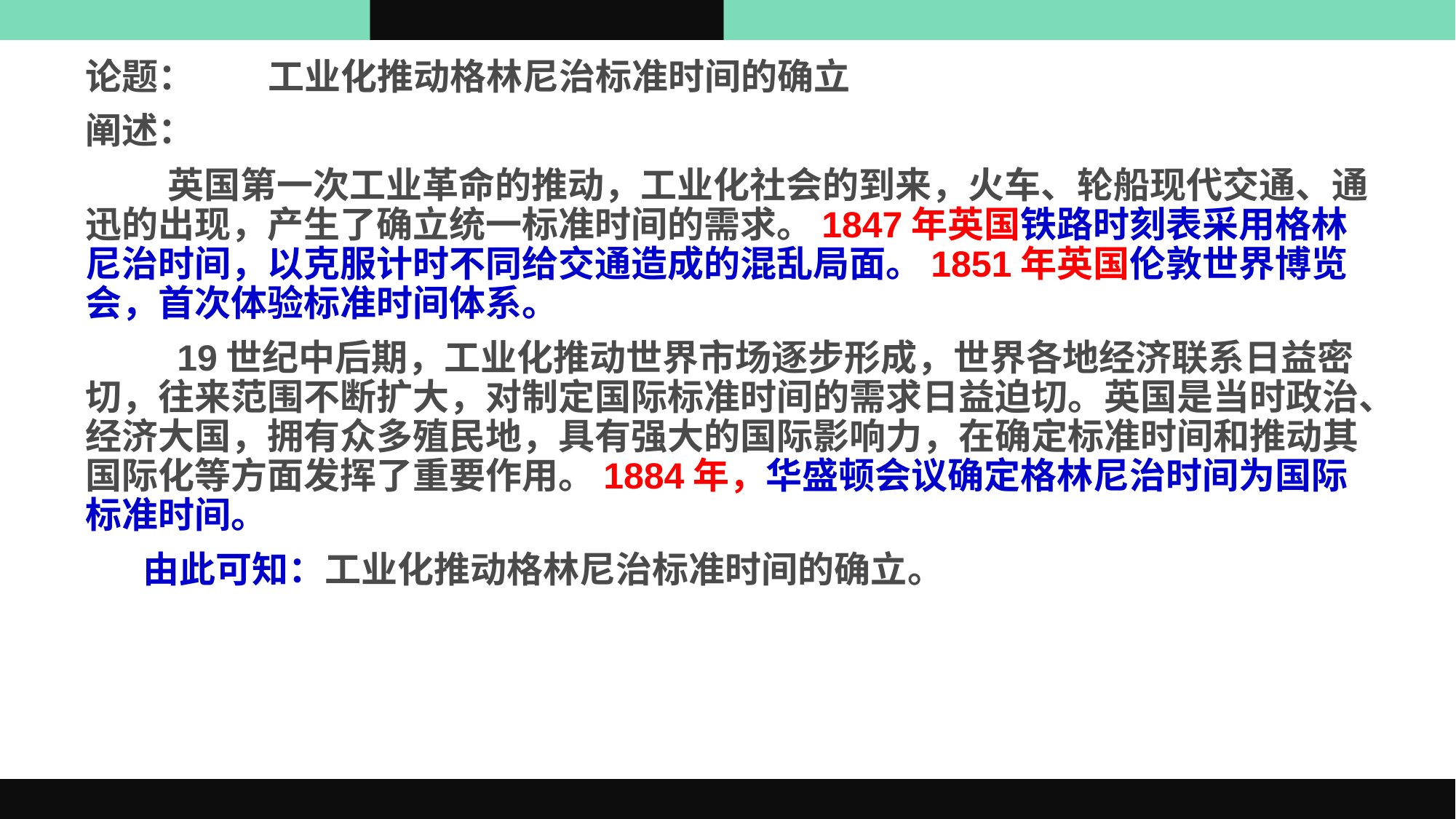

论题：         工业化推动格林尼治标准时间的确立
阐述：
         英国第一次工业革命的推动，工业化社会的到来，火车、轮船现代交通、通迅的出现，产生了确立统一标准时间的需求。1847年英国铁路时刻表采用格林尼治时间，以克服计时不同给交通造成的混乱局面。1851年英国伦敦世界博览会，首次体验标准时间体系。
         19世纪中后期，工业化推动世界市场逐步形成，世界各地经济联系日益密切，往来范围不断扩大，对制定国际标准时间的需求日益迫切。英国是当时政治、经济大国，拥有众多殖民地，具有强大的国际影响力，在确定标准时间和推动其国际化等方面发挥了重要作用。1884年，华盛顿会议确定格林尼治时间为国际标准时间。
      由此可知：工业化推动格林尼治标准时间的确立。